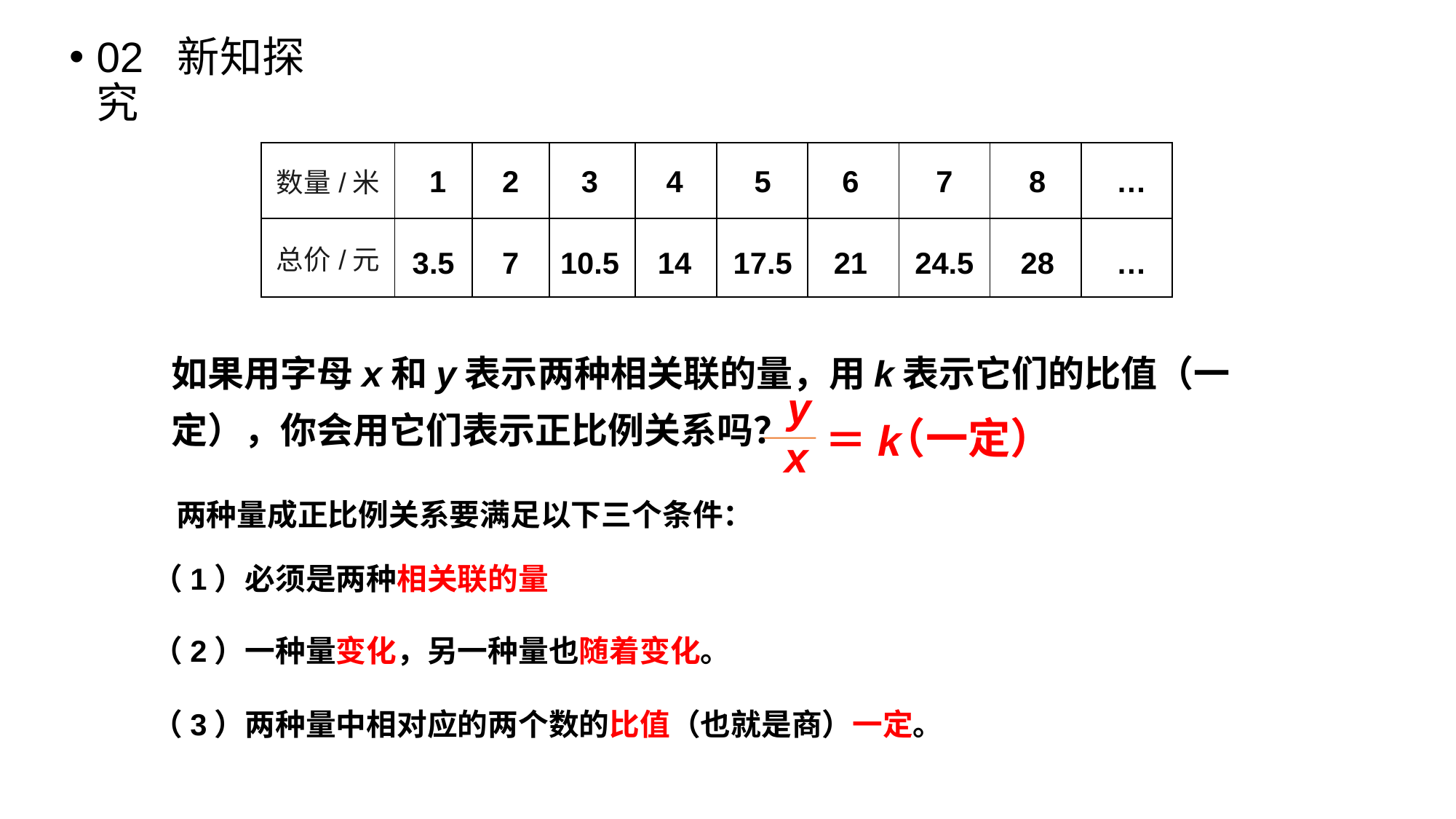

02  新知探究
| 数量/米 |  |  |  |  |  |  |  |  |  |
| --- | --- | --- | --- | --- | --- | --- | --- | --- | --- |
| 总价/元 |  |  |  |  |  |  |  |  |  |
1
2
3
4
5
6
7
8
…
3.5
7
10.5
14
17.5
21
24.5
28
…
如果用字母x和y表示两种相关联的量，用k表示它们的比值（一定），你会用它们表示正比例关系吗？
y
（一定）
＝k
x

两种量成正比例关系要满足以下三个条件：

（1）必须是两种相关联的量

（2）一种量变化，另一种量也随着变化。

（3）两种量中相对应的两个数的比值（也就是商）一定。